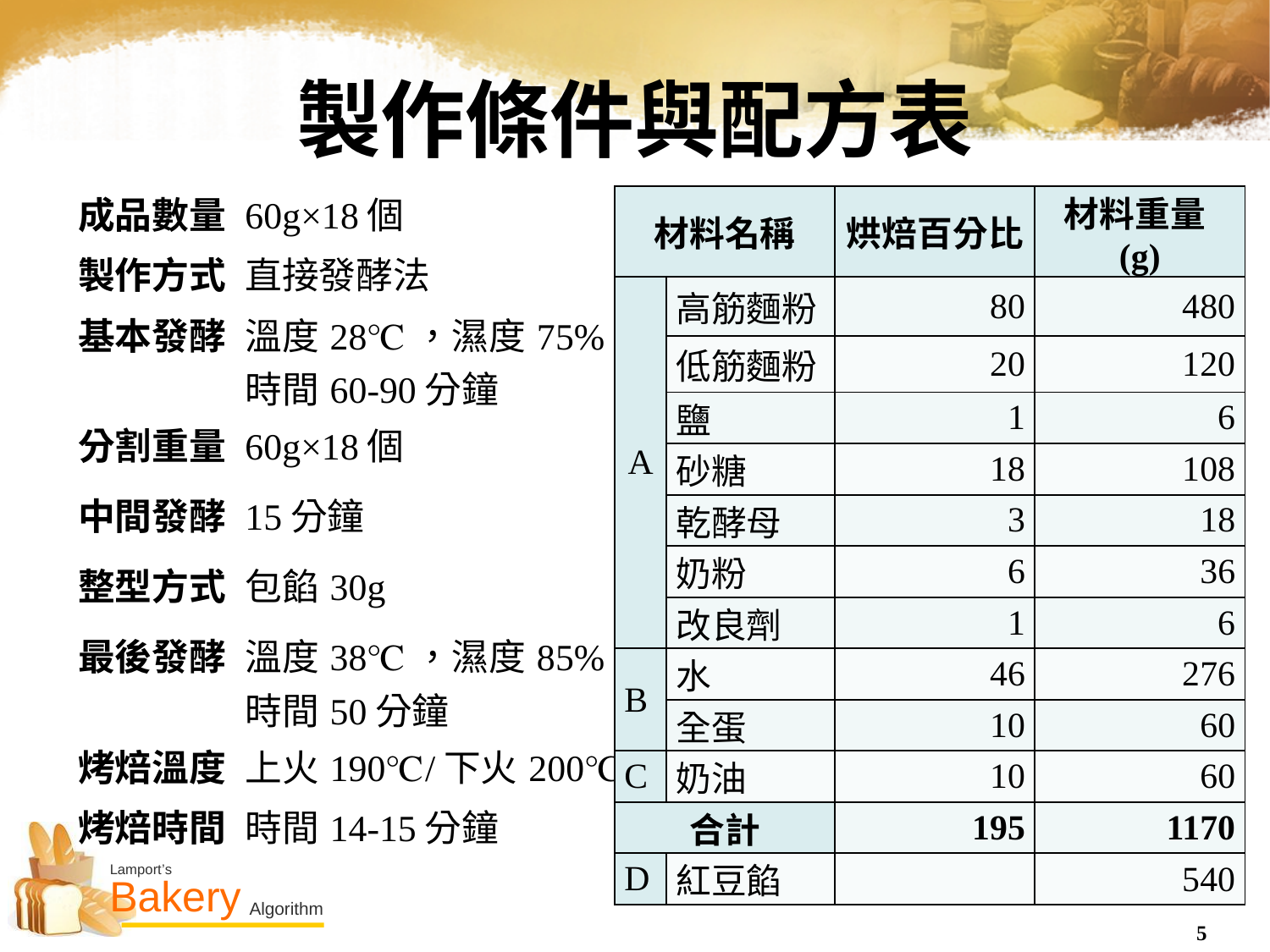

# 製作條件與配方表
| 成品數量 | 60g×18個 |
| --- | --- |
| 製作方式 | 直接發酵法 |
| 基本發酵 | 溫度28℃，濕度75% 時間60-90分鐘 |
| 分割重量 | 60g×18個 |
| 中間發酵 | 15分鐘 |
| 整型方式 | 包餡30g |
| 最後發酵 | 溫度38℃，濕度85% 時間50分鐘 |
| 烤焙溫度 | 上火190℃/下火200℃ |
| 烤焙時間 | 時間14-15分鐘 |
| 材料名稱 |  | 烘焙百分比 | 材料重量(g) |
| --- | --- | --- | --- |
| A | 高筋麵粉 | 80 | 480 |
|  | 低筋麵粉 | 20 | 120 |
|  | 鹽 | 1 | 6 |
|  | 砂糖 | 18 | 108 |
|  | 乾酵母 | 3 | 18 |
|  | 奶粉 | 6 | 36 |
|  | 改良劑 | 1 | 6 |
| B | 水 | 46 | 276 |
|  | 全蛋 | 10 | 60 |
| C | 奶油 | 10 | 60 |
| 合計 |  | 195 | 1170 |
| D | 紅豆餡 |  | 540 |